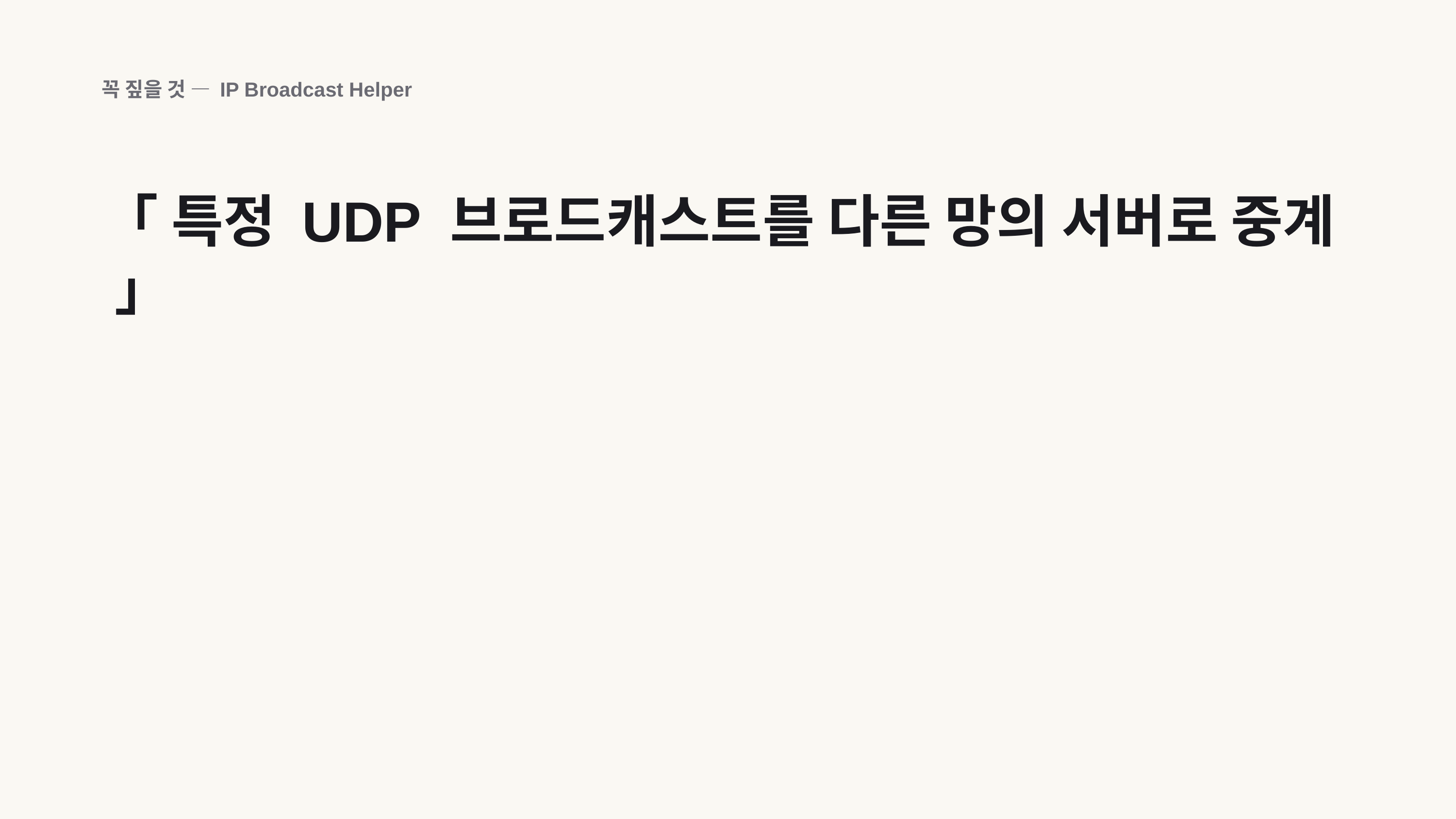

꼭 짚을 것 — IP Broadcast Helper
「 특정 UDP 브로드캐스트를 다른 망의 서버로 중계 」